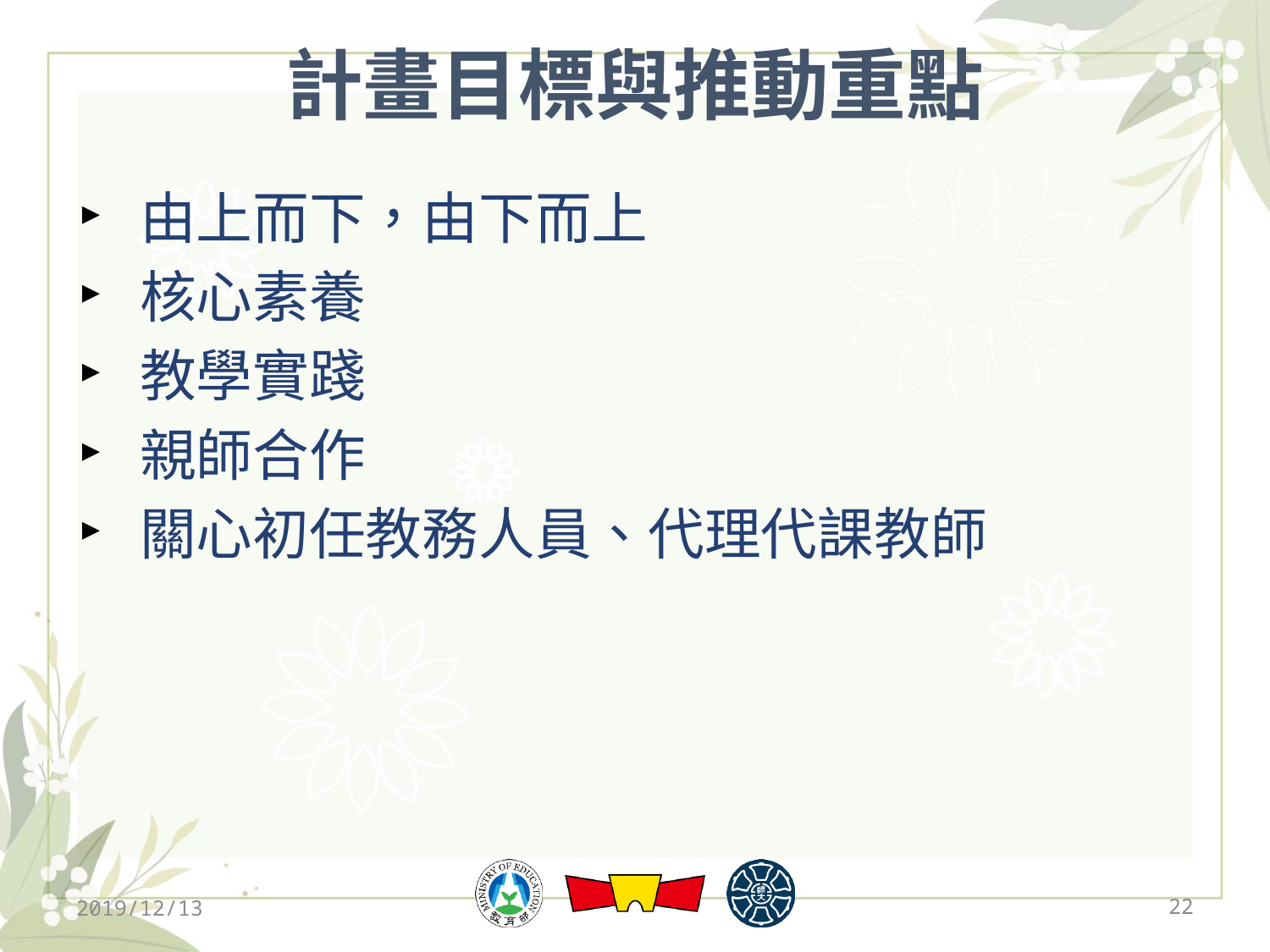

# 計畫目標與推動重點
由上而下，由下而上
核心素養
教學實踐
親師合作
關心初任教務人員、代理代課教師
2019/12/13
22